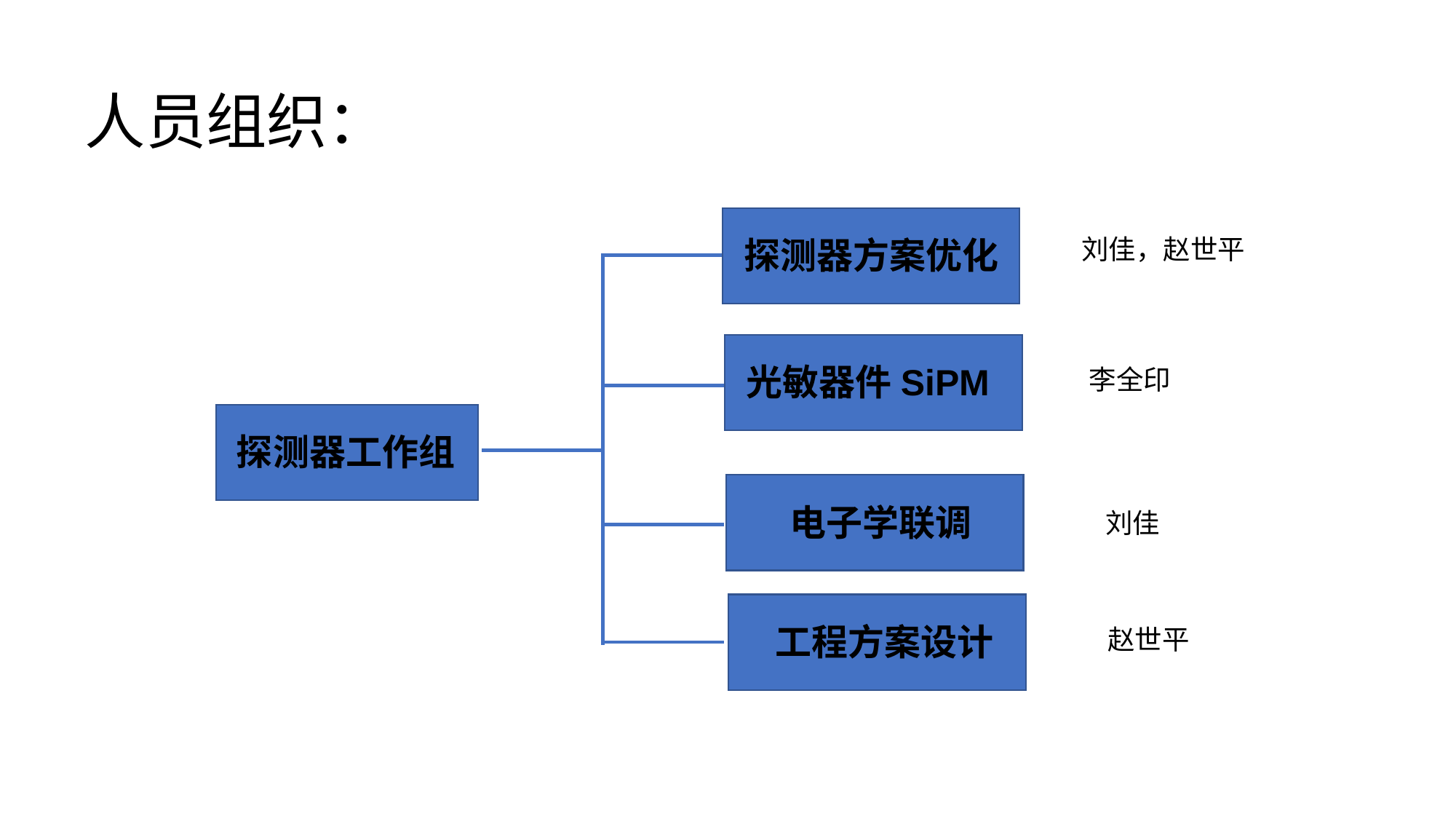

# 人员组织：

探测器方案优化

光敏器件SiPM

探测器工作组

电子学联调

工程方案设计
刘佳，赵世平
李全印
刘佳
赵世平